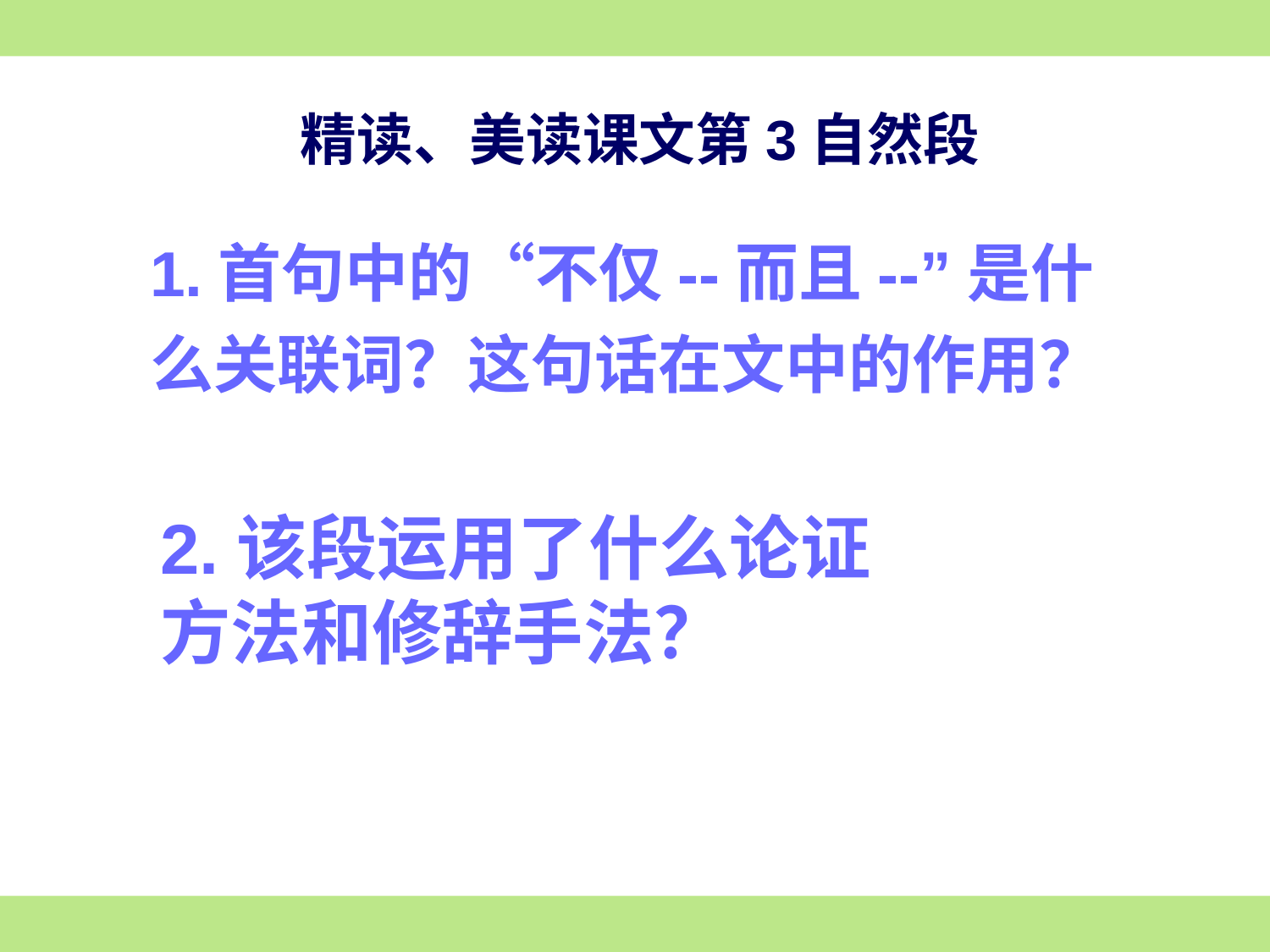

# 精读、美读课文第3自然段
1.首句中的“不仅--而且--”是什么关联词？这句话在文中的作用？
2.该段运用了什么论证方法和修辞手法？